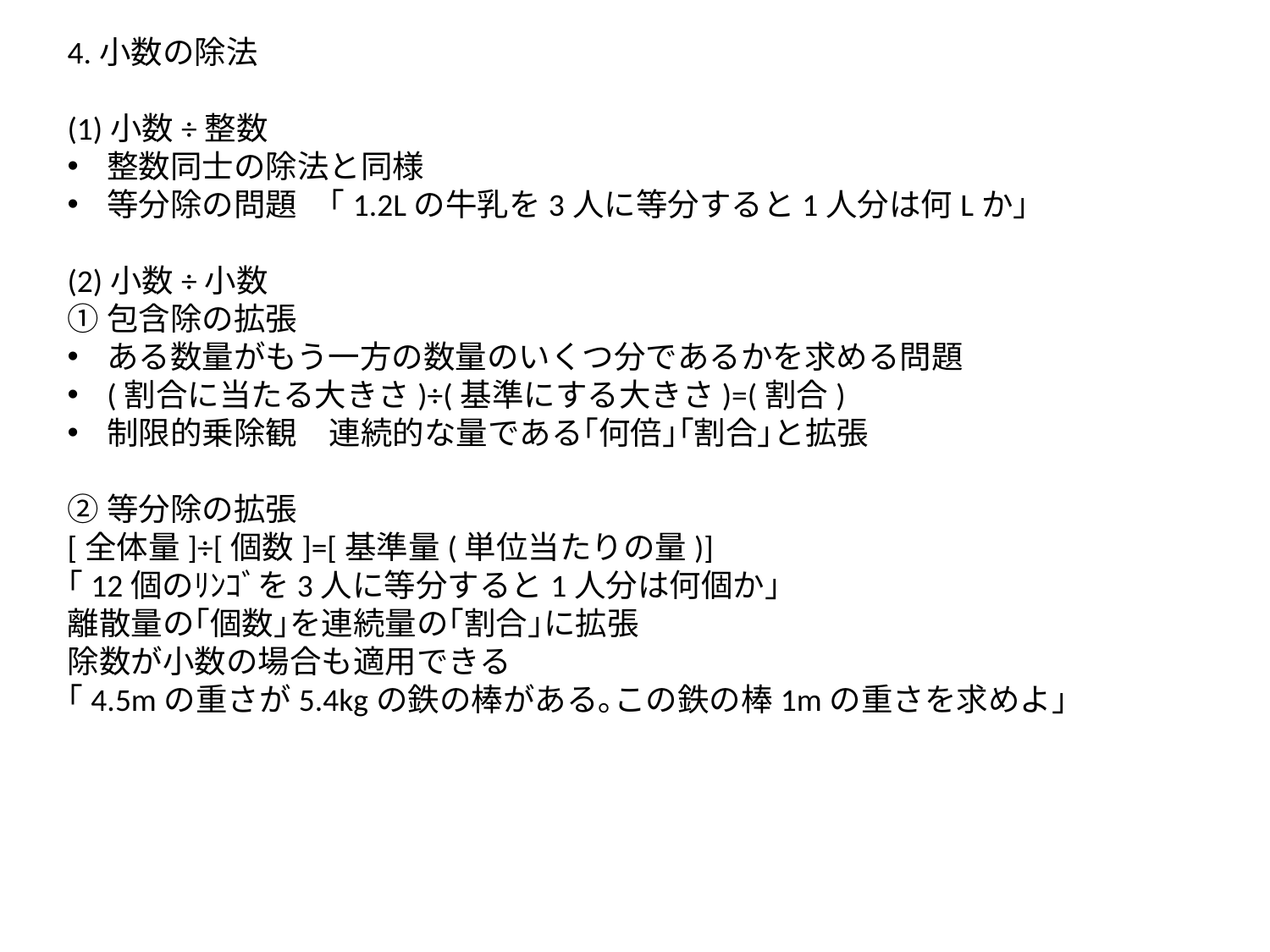

4.小数の除法

(1)小数÷整数
整数同士の除法と同様
等分除の問題　｢1.2Lの牛乳を3人に等分すると1人分は何Lか｣

(2)小数÷小数
①包含除の拡張
ある数量がもう一方の数量のいくつ分であるかを求める問題
(割合に当たる大きさ)÷(基準にする大きさ)=(割合)
制限的乗除観　連続的な量である｢何倍｣｢割合｣と拡張

②等分除の拡張
[全体量]÷[個数]=[基準量(単位当たりの量)]
｢12個のﾘﾝｺﾞを3人に等分すると1人分は何個か｣
離散量の｢個数｣を連続量の｢割合｣に拡張
除数が小数の場合も適用できる
｢4.5mの重さが5.4kgの鉄の棒がある｡この鉄の棒1mの重さを求めよ｣